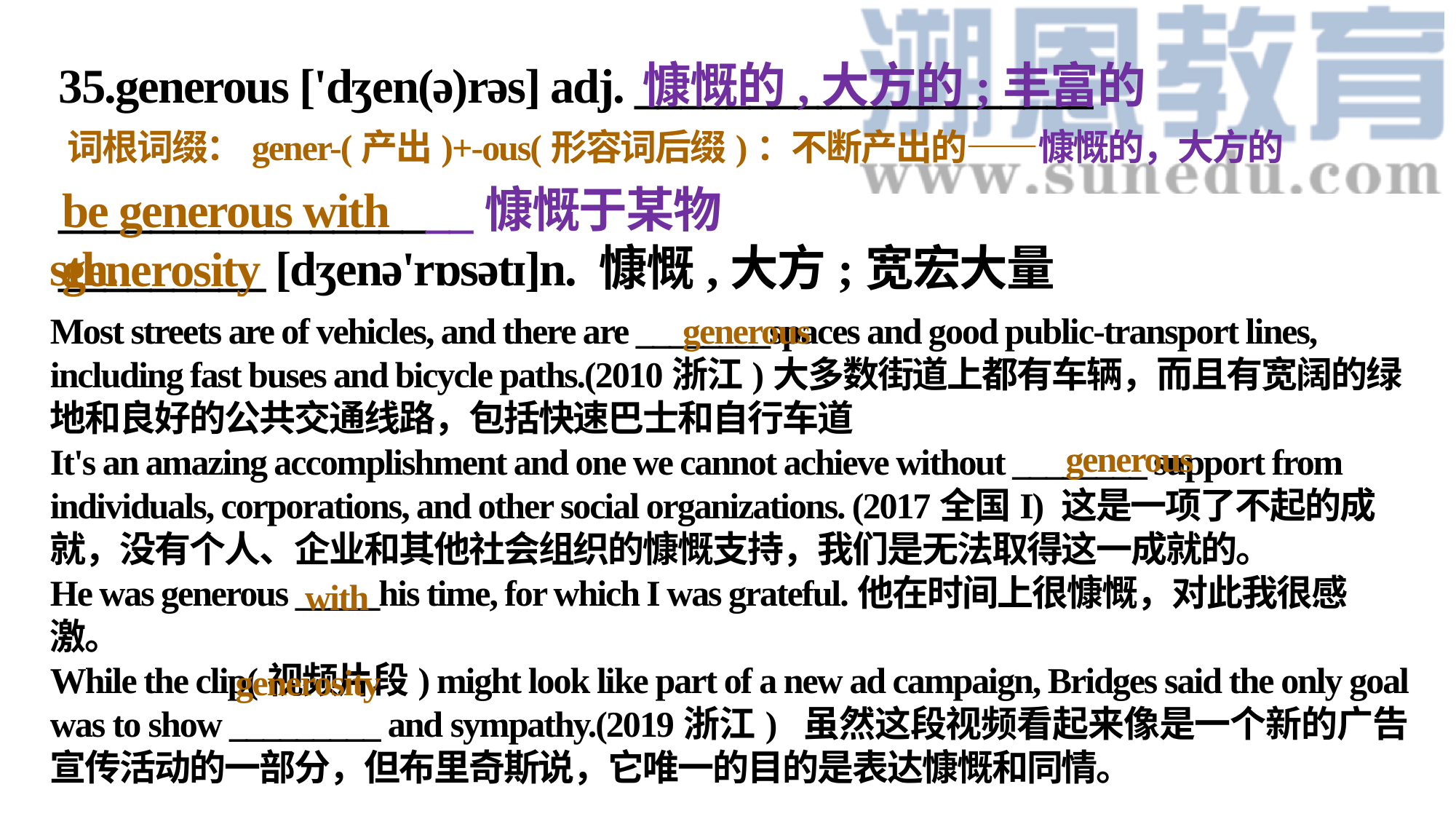

35.generous ['dʒen(ə)rəs] adj. ____________________
 慷慨的,大方的;丰富的
 词根词缀：gener-(产出)+-ous(形容词后缀)：不断产出的——慷慨的，大方的
 be generous with sth.
__________________慷慨于某物
_________ [dʒenə'rɒsətɪ]n. 慷慨,大方;宽宏大量
 generosity
Most streets are of vehicles, and there are ________spaces and good public-transport lines, including fast buses and bicycle paths.(2010浙江)大多数街道上都有车辆，而且有宽阔的绿地和良好的公共交通线路，包括快速巴士和自行车道It's an amazing accomplishment and one we cannot achieve without ________ support from individuals, corporations, and other social organizations. (2017全国I) 这是一项了不起的成就，没有个人、企业和其他社会组织的慷慨支持，我们是无法取得这一成就的。He was generous _____his time, for which I was grateful.他在时间上很慷慨，对此我很感激。While the clip(视频片段) might look like part of a new ad campaign, Bridges said the only goal was to show _________ and sympathy.(2019浙江)  虽然这段视频看起来像是一个新的广告宣传活动的一部分，但布里奇斯说，它唯一的目的是表达慷慨和同情。
 generous
 generous
 with
 generosity